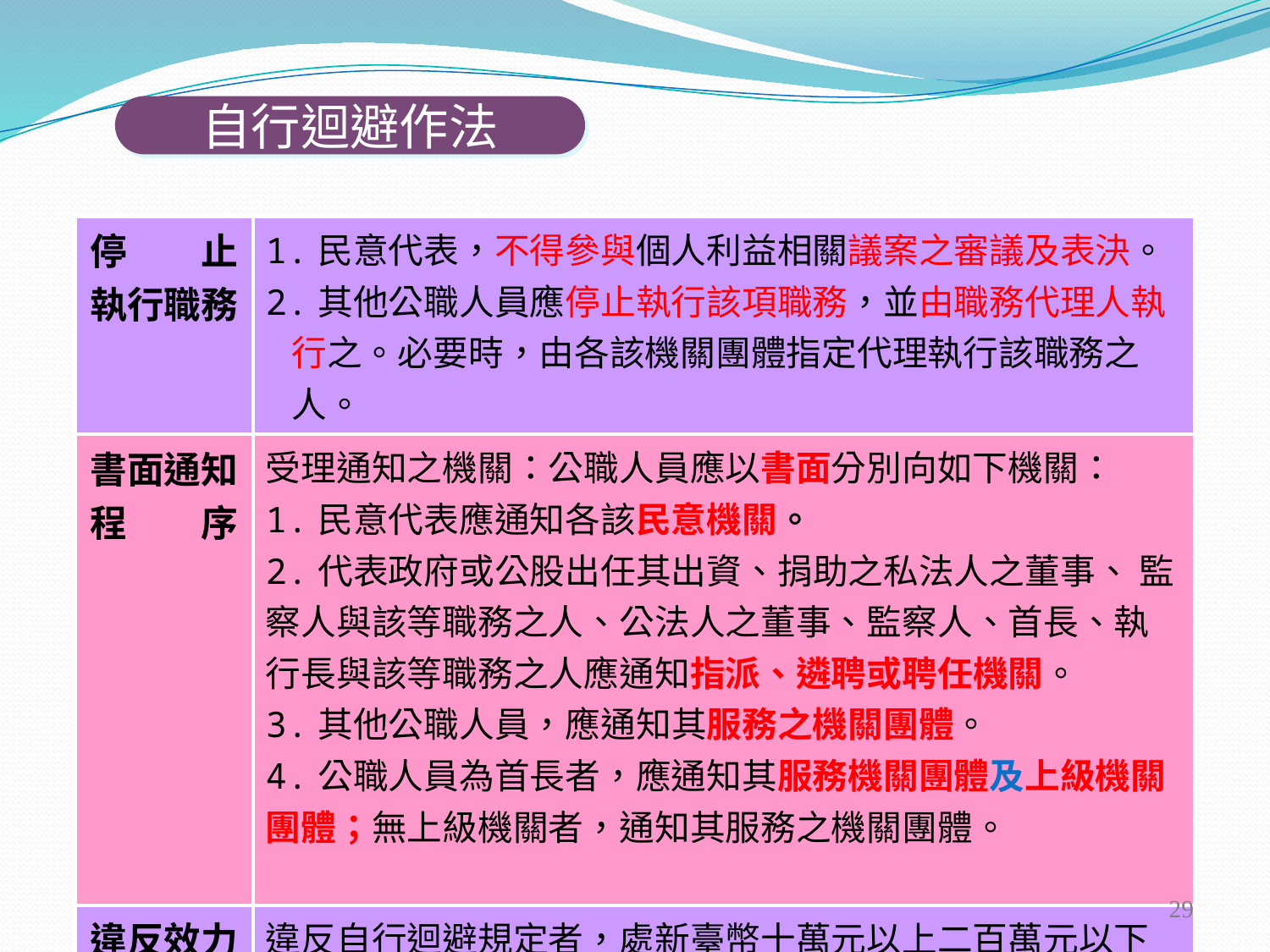

自行迴避作法
| 停　　止 執行職務 | 1.民意代表，不得參與個人利益相關議案之審議及表決。 2.其他公職人員應停止執行該項職務，並由職務代理人執 行之。必要時，由各該機關團體指定代理執行該職務之 人。 |
| --- | --- |
| 書面通知 程　　序 | 受理通知之機關：公職人員應以書面分別向如下機關： 1.民意代表應通知各該民意機關。 2.代表政府或公股出任其出資、捐助之私法人之董事、 監察人與該等職務之人、公法人之董事、監察人、首長、執行長與該等職務之人應通知指派、遴聘或聘任機關。 3.其他公職人員，應通知其服務之機關團體。 4.公職人員為首長者，應通知其服務機關團體及上級機關團體；無上級機關者，通知其服務之機關團體。 |
| 違反效力 | 違反自行迴避規定者，處新臺幣十萬元以上二百萬元以下罰鍰。 |
29